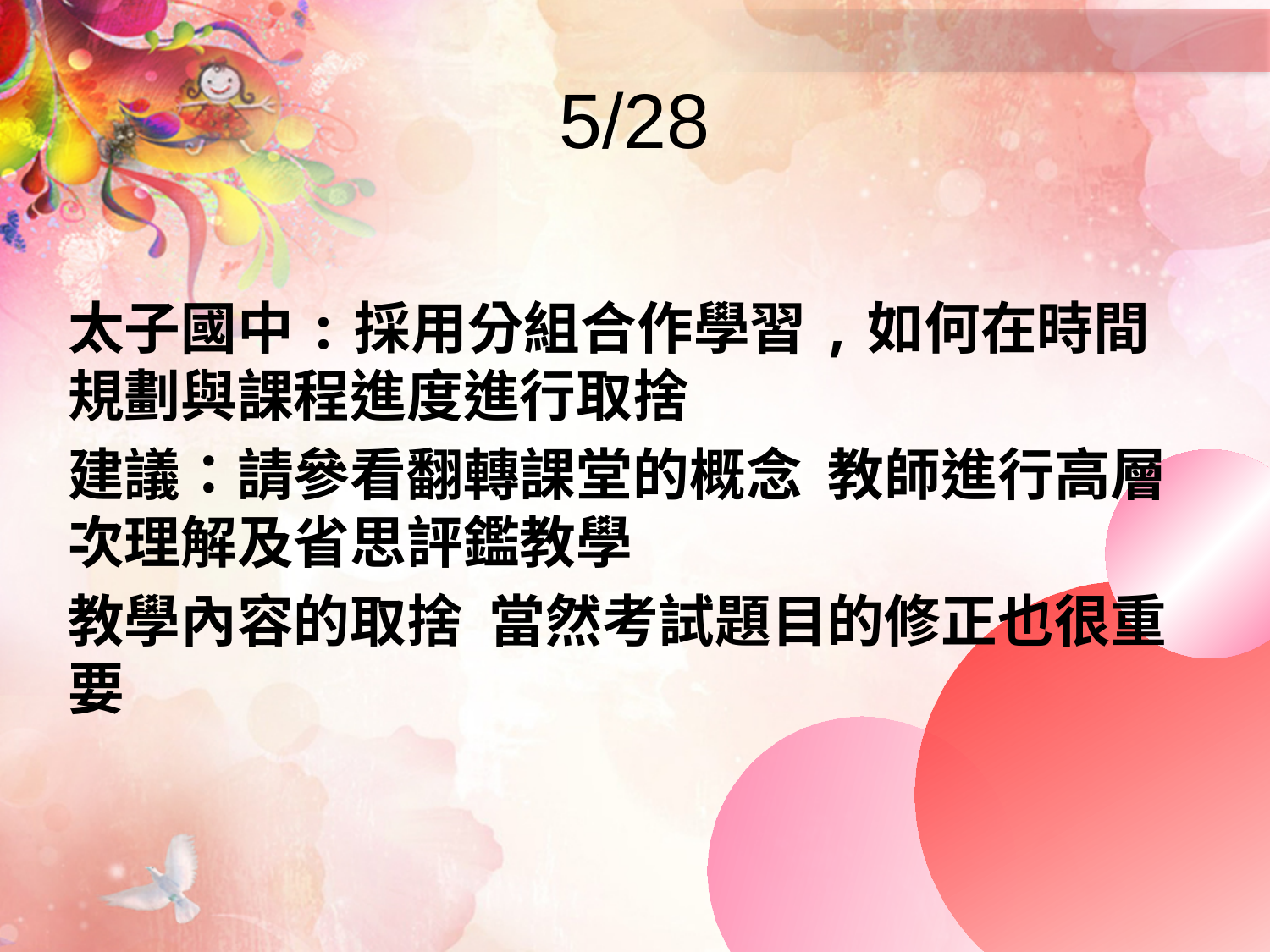

# 5/28
太子國中:採用分組合作學習,如何在時間規劃與課程進度進行取捨
建議：請參看翻轉課堂的概念  教師進行高層次理解及省思評鑑教學
教學內容的取捨  當然考試題目的修正也很重要